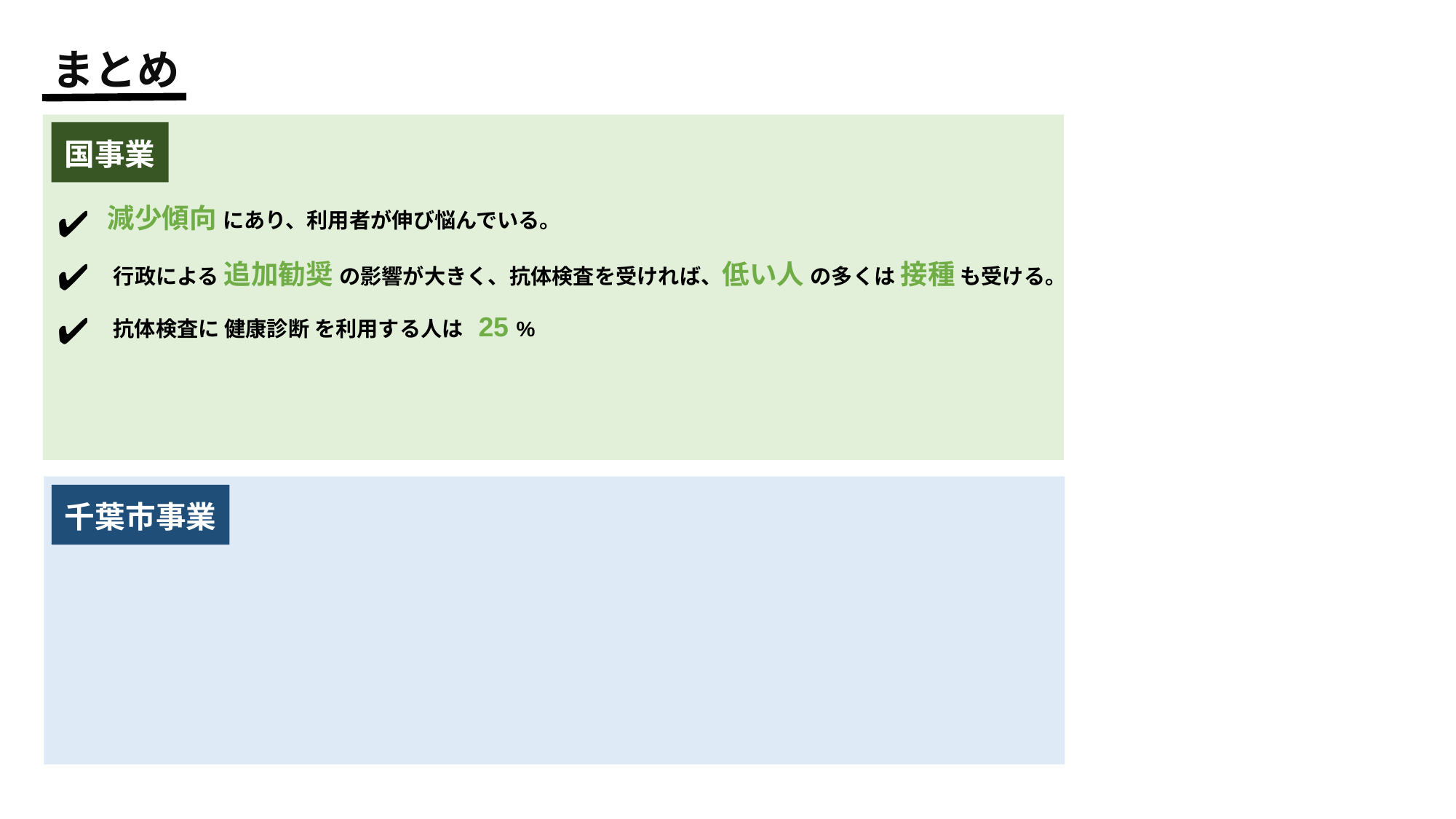

まとめ

国事業
✔
減少傾向 にあり、利用者が伸び悩んでいる。
✔
行政による 追加勧奨 の影響が大きく、抗体検査を受ければ、低い人 の多くは 接種 も受ける。
✔
抗体検査に 健康診断 を利用する人は  25 %

千葉市事業